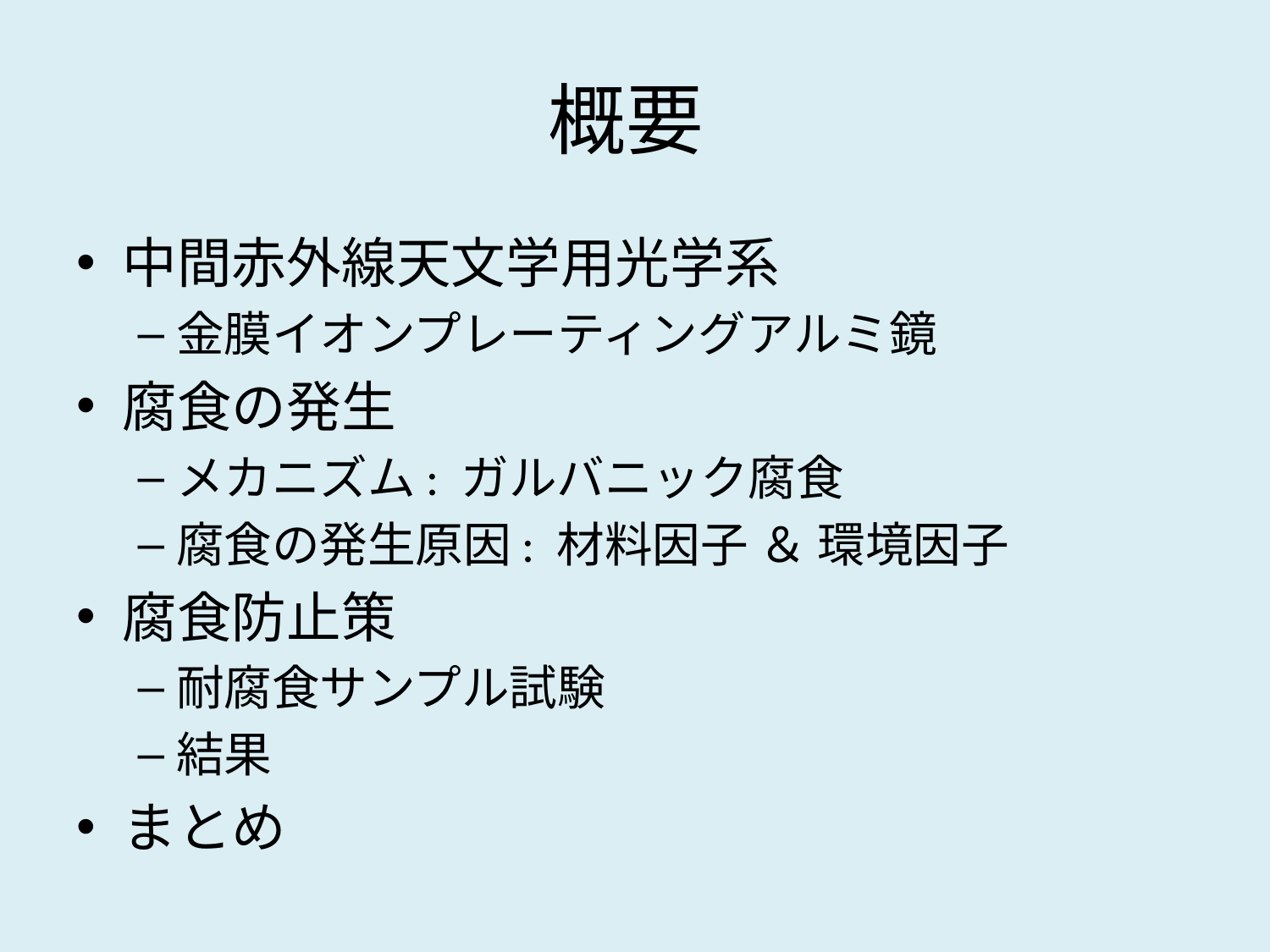

# 概要
中間赤外線天文学用光学系
金膜イオンプレーティングアルミ鏡
腐食の発生
メカニズム: ガルバニック腐食
腐食の発生原因: 材料因子 ＆ 環境因子
腐食防止策
耐腐食サンプル試験
結果
まとめ